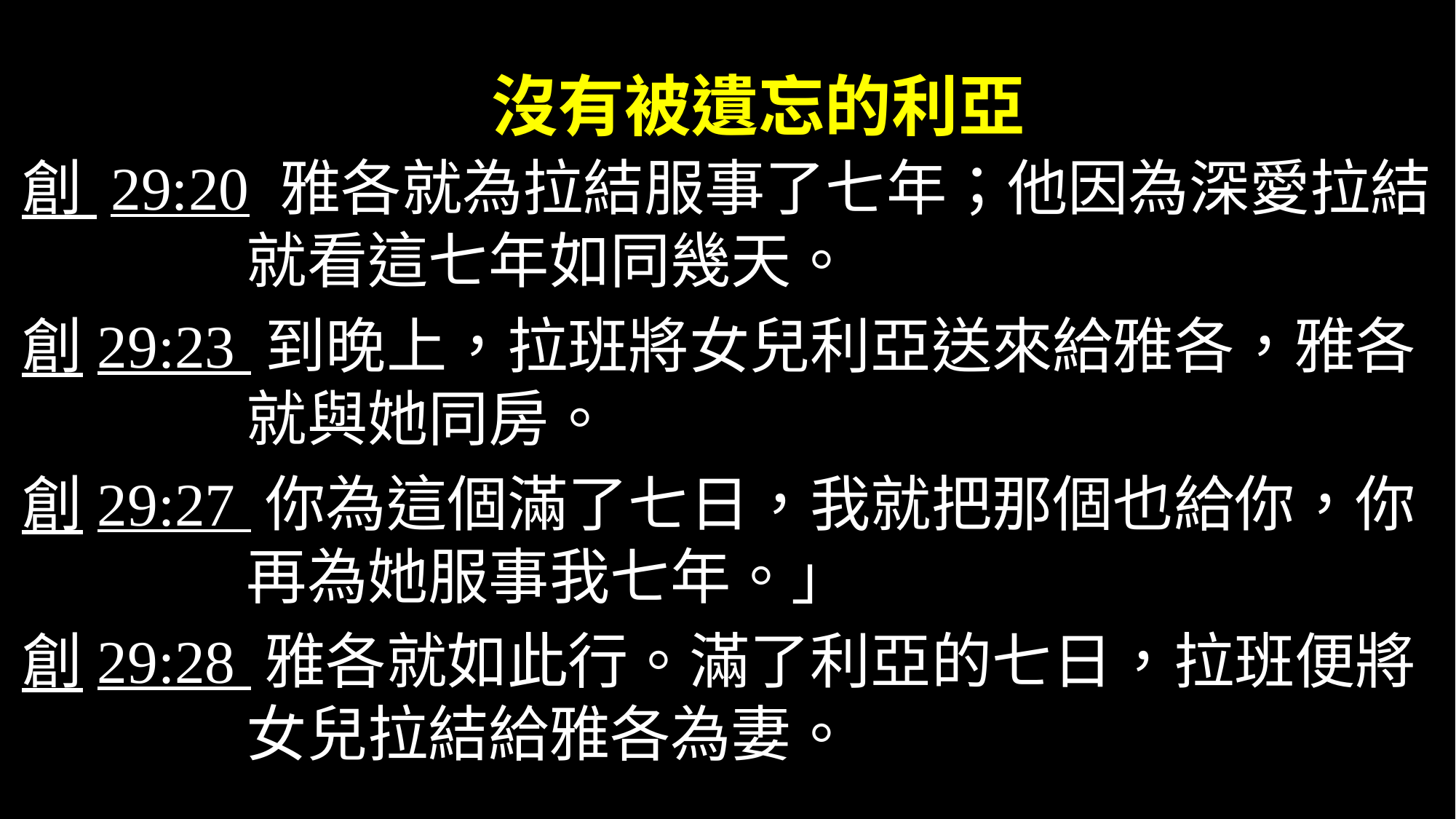

# 沒有被遺忘的利亞
創 29:20 雅各就為拉結服事了七年；他因為深愛拉結，就看這七年如同幾天。
創29:23 到晚上，拉班將女兒利亞送來給雅各，雅各就與她同房。
創29:27 你為這個滿了七日，我就把那個也給你，你再為她服事我七年。」
創29:28 雅各就如此行。滿了利亞的七日，拉班便將女兒拉結給雅各為妻。